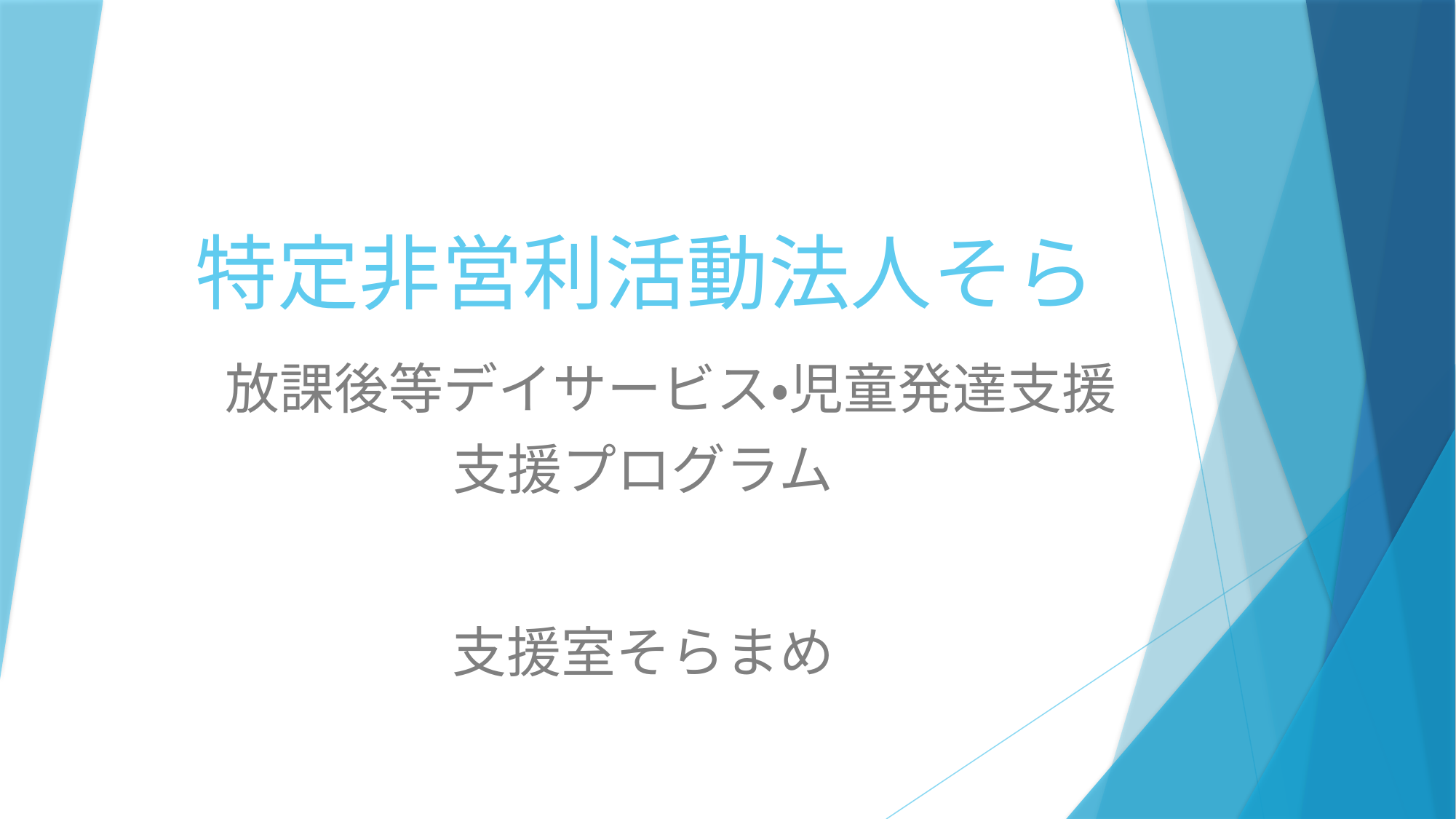

# 特定非営利活動法人そら
放課後等デイサービス・児童発達支援
支援プログラム
支援室そらまめ